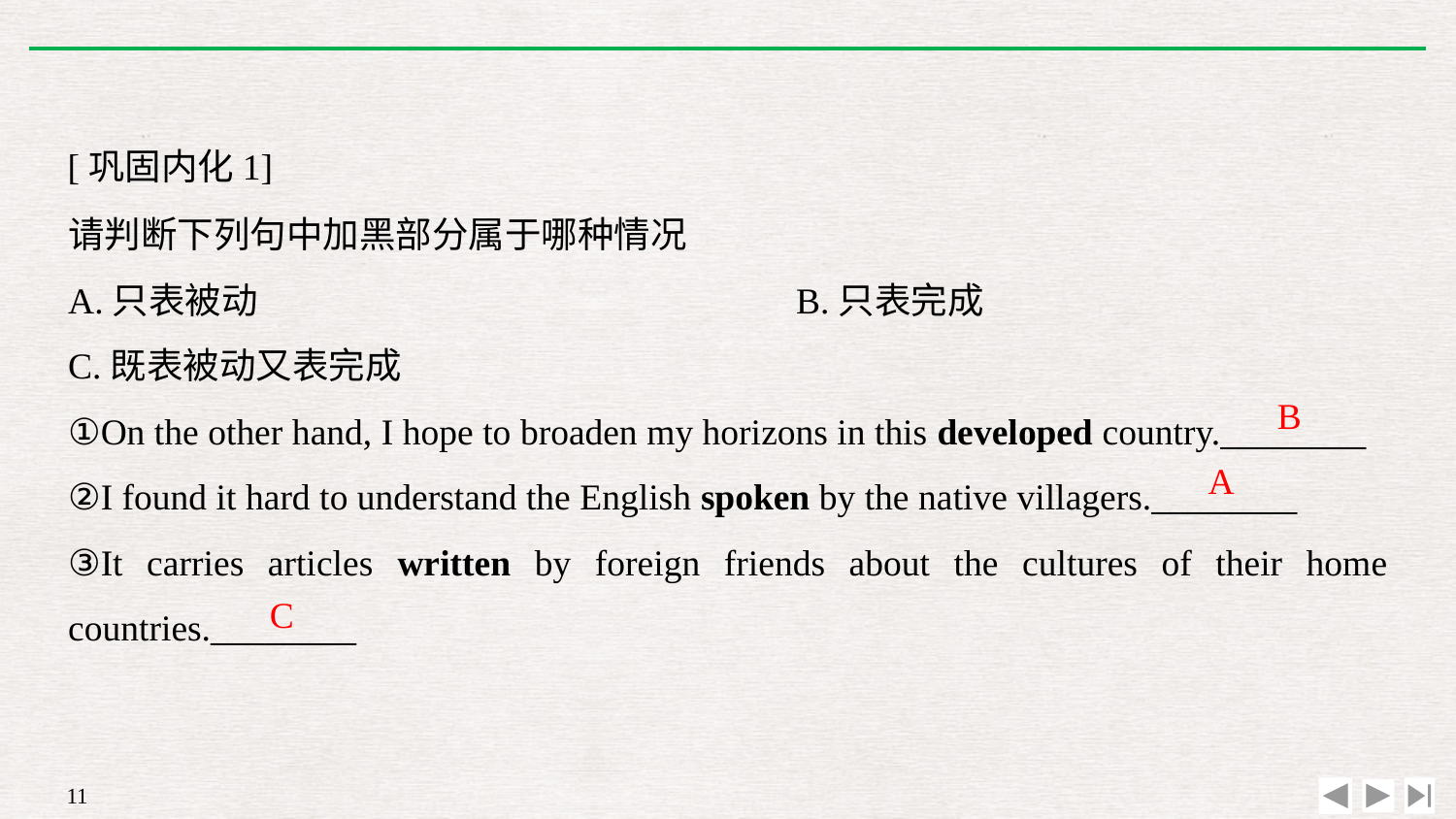

[巩固内化1]
请判断下列句中加黑部分属于哪种情况
A.只表被动　　　			B.只表完成
C.既表被动又表完成
①On the other hand, I hope to broaden my horizons in this developed country.________
②I found it hard to understand the English spoken by the native villagers.________
③It carries articles written by foreign friends about the cultures of their home countries.________
B
A
C